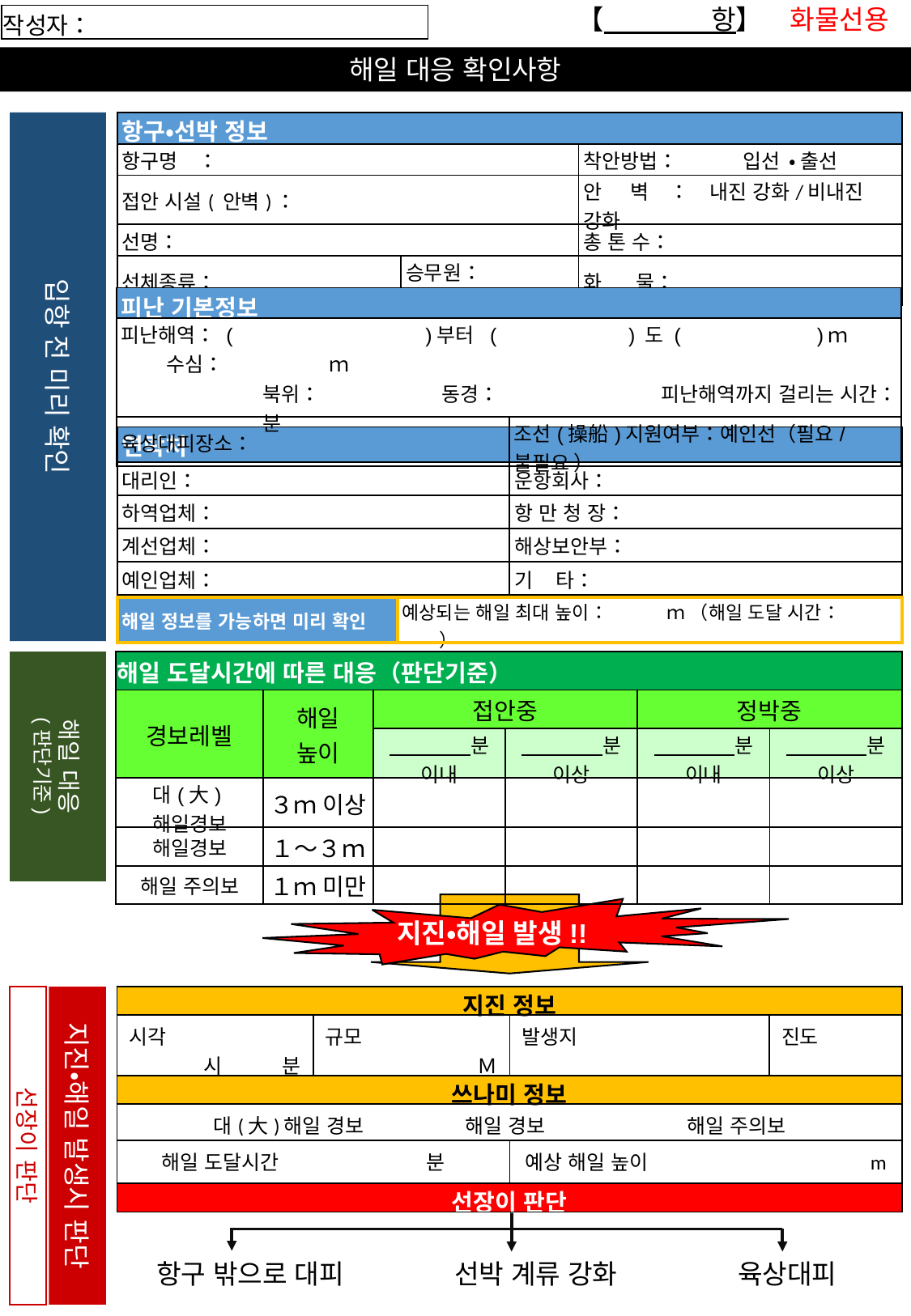

【　　　　항】　화물선용
| 작성자： |
| --- |
해일 대응 확인사항
입항 전 미리 확인
| 항구・선박 정보 |  |  |
| --- | --- | --- |
| 항구명　： |  | 착안방법：　　　 입선 ・ 출선 |
| 접안 시설( 안벽)： |  | 안 벽　：　내진 강화/비내진 강화 |
| 선명： |  | 총 톤 수： |
| 선체종류： | 승무원： 　　　 　명 | 화 물： |
| 피난 기본정보 |  |
| --- | --- |
| 피난해역： (　　　　　　　　　)부터 (　　　　　　) 도 (　　　　　　 )ｍ　　　　 수심： 　　　　　ｍ 　　　　　　　북위：　　　　　　동경：　　　　　　　　피난해역까지 걸리는 시간：　　　　　　　분 |  |
| 육상대피장소： | 조선(操船)지원여부：예인선（필요/불필요 ） |
| 연락처 |  |
| --- | --- |
| 대리인： | 운항회사： |
| 하역업체： | 항 만 청 장： |
| 계선업체： | 해상보안부： |
| 예인업체： | 기 타： |
| 해일 정보를 가능하면 미리 확인 | 예상되는 해일 최대 높이：　　 ｍ （해일 도달 시간： 　　　　） |
| --- | --- |
해일 대응
(판단기준)
| 해일 도달시간에 따른 대응（판단기준） |  |  |  |  |  |
| --- | --- | --- | --- | --- | --- |
| 경보레벨 | 해일 높이 | 접안중 |  | 정박중 |  |
|  |  | 분 이내 | 분 이상 | 분 이내 | 분 이상 |
| 대(大)해일경보 | ３ｍ 이상 |  |  |  |  |
| 해일경보 | １～３ｍ |  |  |  |  |
| 해일 주의보 | １ｍ 미만 |  |  |  |  |

지진・해일 발생!!
선장이 판단
지진・해일 발생시 판단
| 지진 정보 |  |  |  |
| --- | --- | --- | --- |
| 시각　 　　　시　　　분 | 규모 Ｍ | 발생지 | 진도 |
| 쓰나미 정보 |  |  |  |
| 대(大)해일 경보　　　　　해일 경보　　　　　　　해일 주의보 |  |  |  |
| 해일 도달시간 　　　　　　 분 |  | 예상 해일 높이 　　 　　　　　　　m |  |
| 선장이 판단 |  |  |  |
항구 밖으로 대피     　   　 선박 계류 강화　    　       육상대피